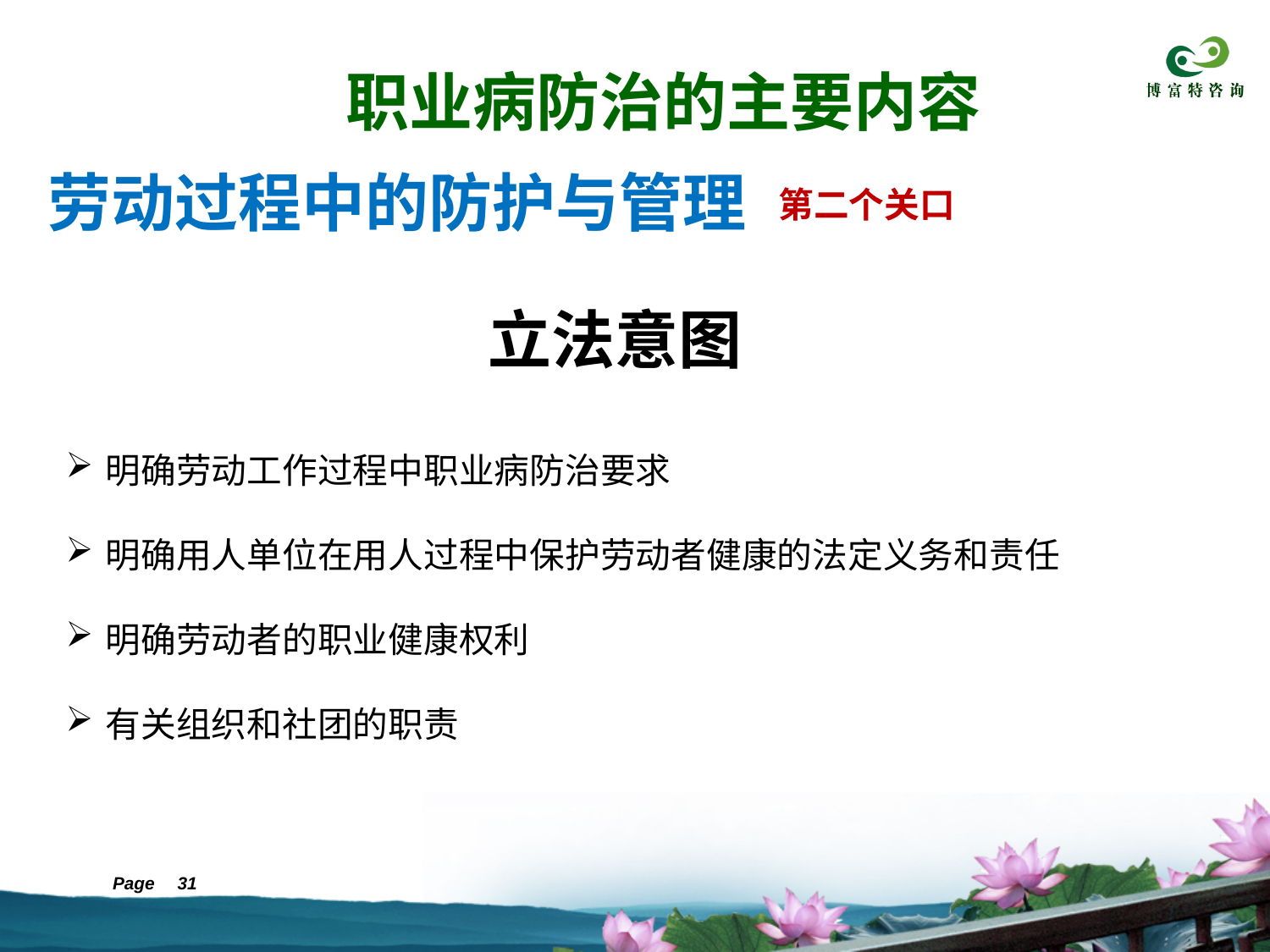

职业病防治的主要内容
劳动过程中的防护与管理
第二个关口
立法意图
明确劳动工作过程中职业病防治要求
明确用人单位在用人过程中保护劳动者健康的法定义务和责任
明确劳动者的职业健康权利
有关组织和社团的职责